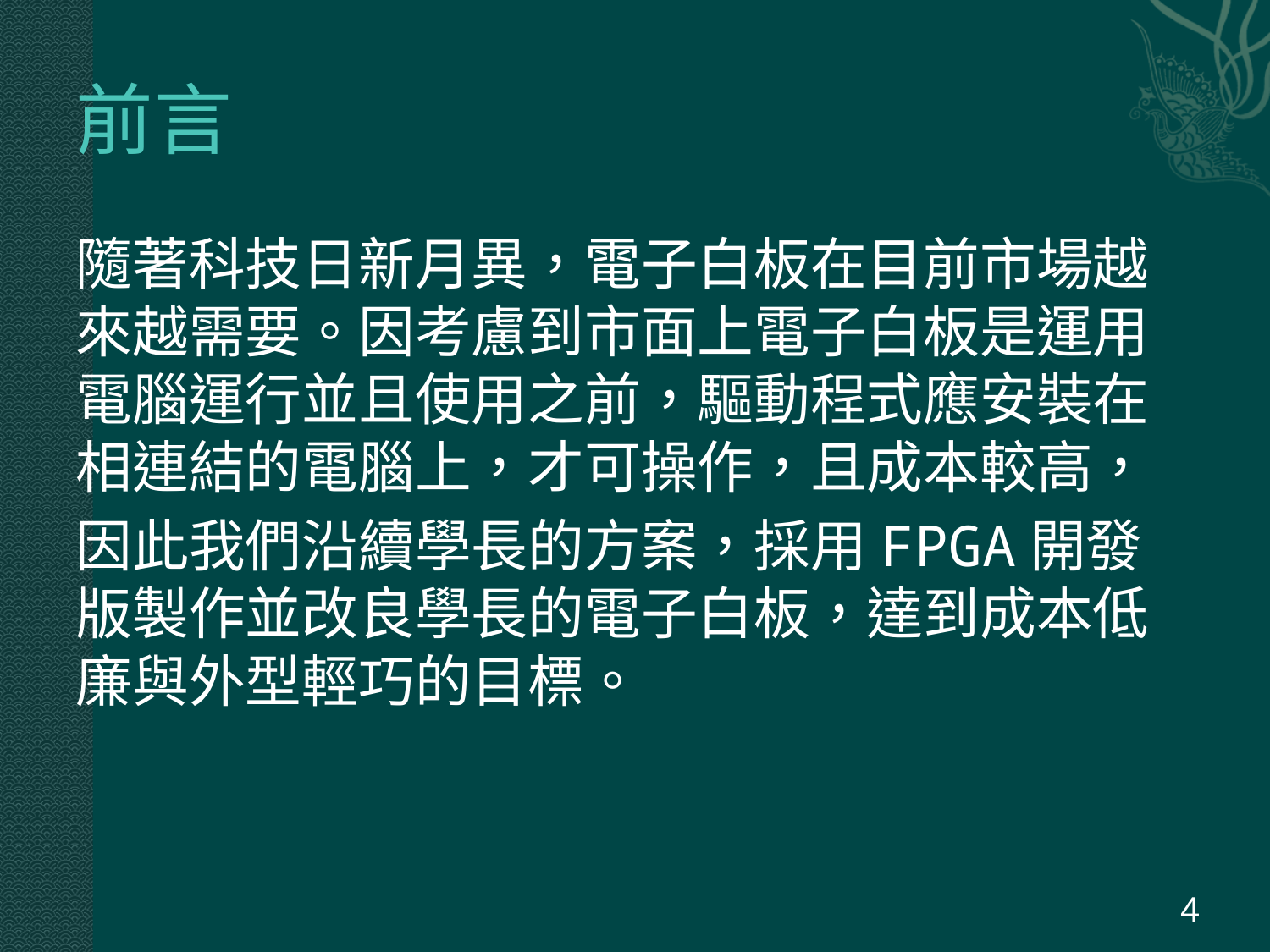

# 前言
隨著科技日新月異，電子白板在目前市場越來越需要。因考慮到市面上電子白板是運用電腦運行並且使用之前，驅動程式應安裝在相連結的電腦上，才可操作，且成本較高，
因此我們沿續學長的方案，採用FPGA開發版製作並改良學長的電子白板，達到成本低廉與外型輕巧的目標。

4